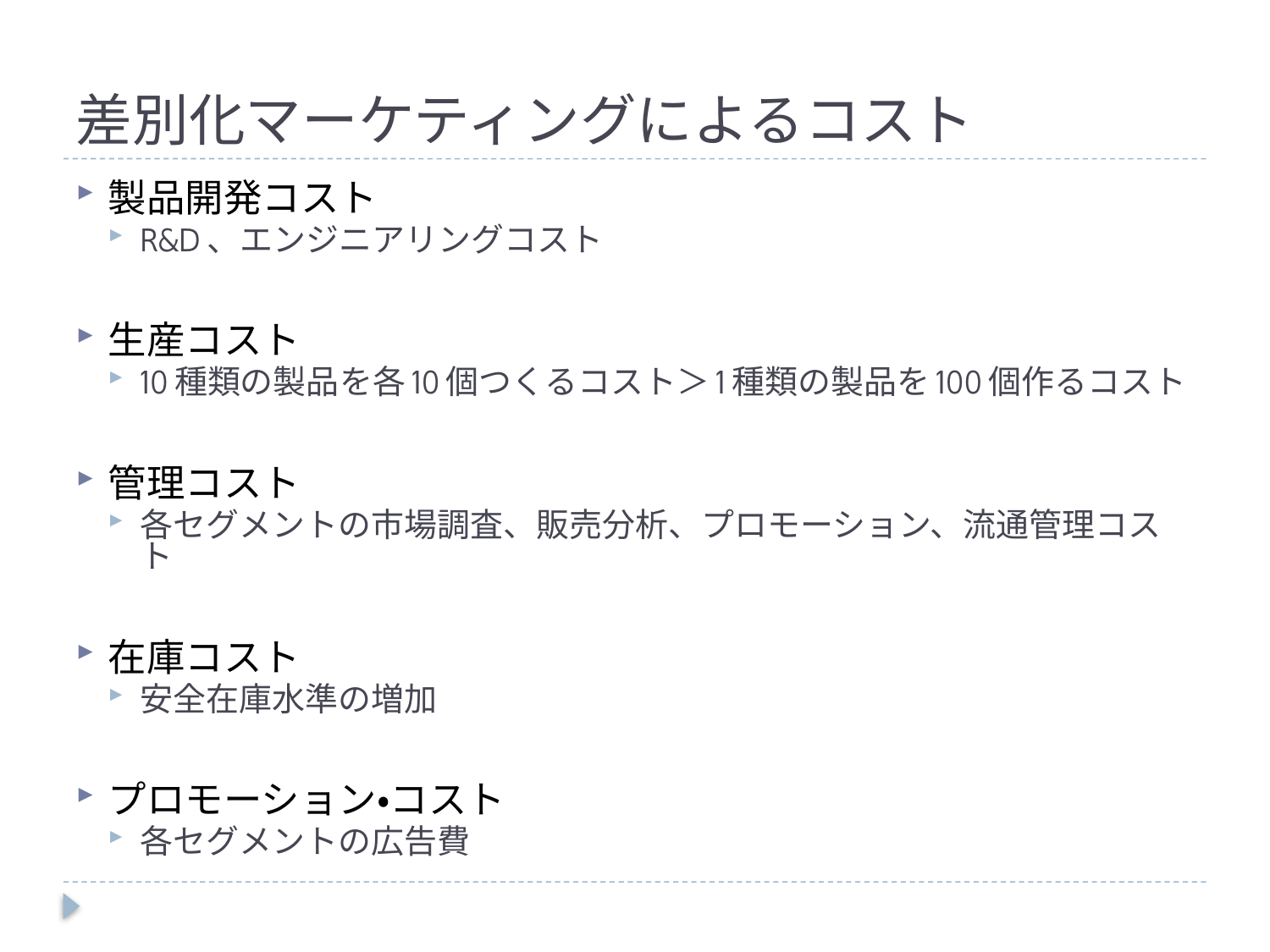

# 差別化マーケティングによるコスト
製品開発コスト
R&D、エンジニアリングコスト

生産コスト
10種類の製品を各10個つくるコスト＞1種類の製品を100個作るコスト

管理コスト
各セグメントの市場調査、販売分析、プロモーション、流通管理コスト

在庫コスト
安全在庫水準の増加

プロモーション・コスト
各セグメントの広告費